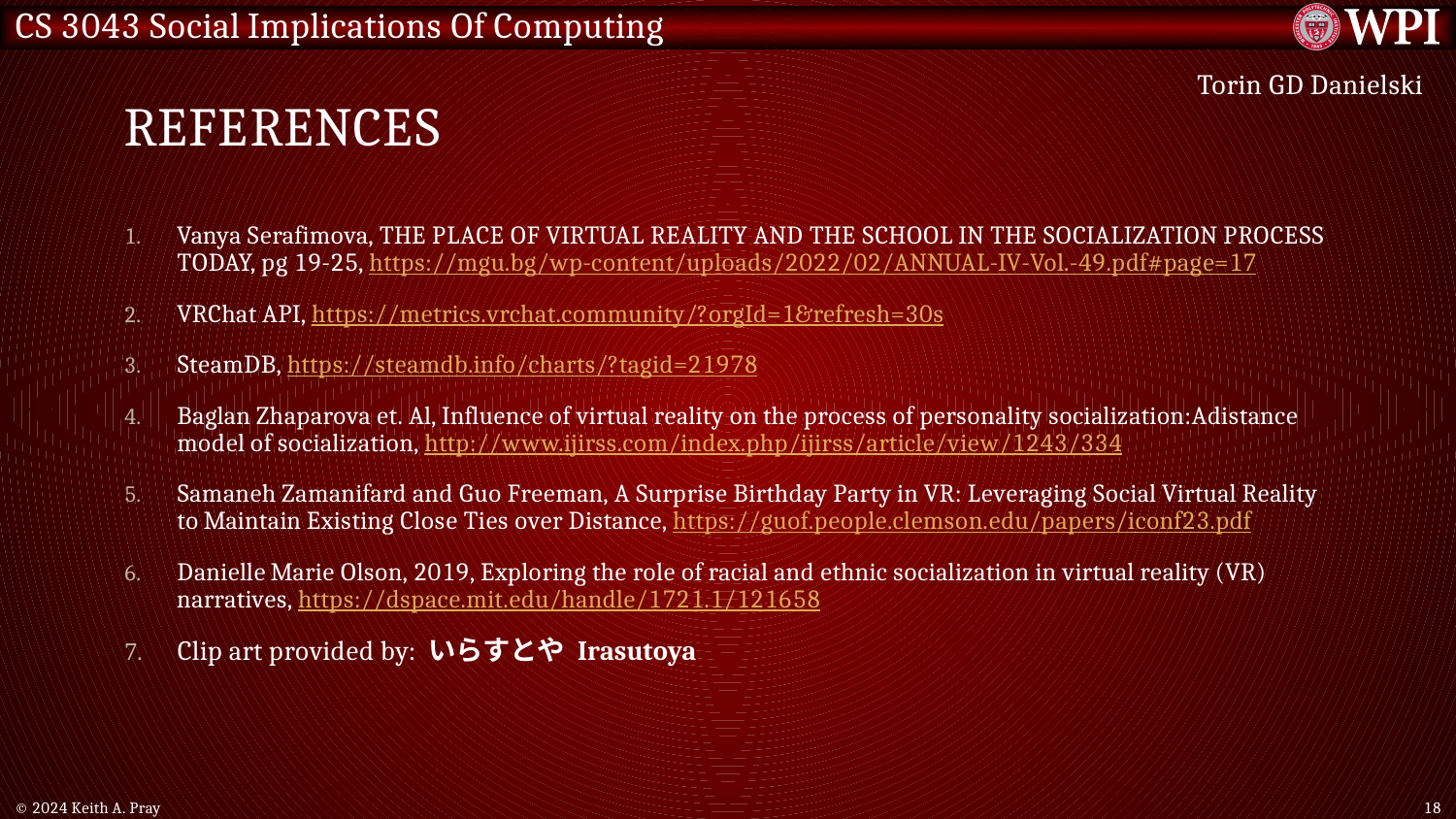

# References
Torin GD Danielski
Vanya Serafimova, THE PLACE OF VIRTUAL REALITY AND THE SCHOOL IN THE SOCIALIZATION PROCESS TODAY, pg 19-25, https://mgu.bg/wp-content/uploads/2022/02/ANNUAL-IV-Vol.-49.pdf#page=17
VRChat API, https://metrics.vrchat.community/?orgId=1&refresh=30s
SteamDB, https://steamdb.info/charts/?tagid=21978
Baglan Zhaparova et. Al, Influence of virtual reality on the process of personality socialization:Adistance model of socialization, http://www.ijirss.com/index.php/ijirss/article/view/1243/334
Samaneh Zamanifard and Guo Freeman, A Surprise Birthday Party in VR: Leveraging Social Virtual Reality to Maintain Existing Close Ties over Distance, https://guof.people.clemson.edu/papers/iconf23.pdf
Danielle Marie Olson, 2019, Exploring the role of racial and ethnic socialization in virtual reality (VR) narratives, https://dspace.mit.edu/handle/1721.1/121658
Clip art provided by: いらすとや Irasutoya
© 2024 Keith A. Pray
18